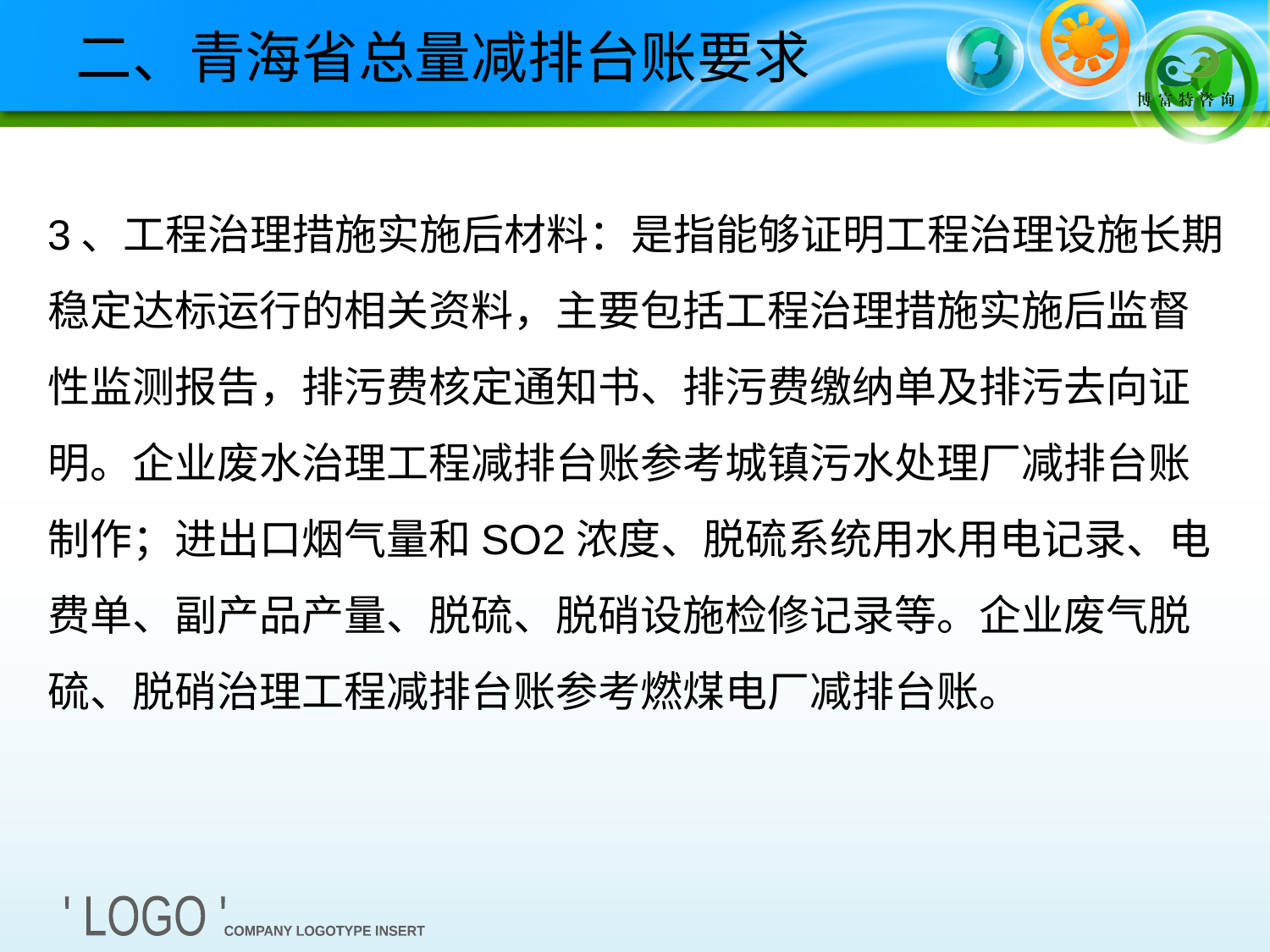

二、青海省总量减排台账要求
3、工程治理措施实施后材料：是指能够证明工程治理设施长期稳定达标运行的相关资料，主要包括工程治理措施实施后监督性监测报告，排污费核定通知书、排污费缴纳单及排污去向证明。企业废水治理工程减排台账参考城镇污水处理厂减排台账制作；进出口烟气量和SO2浓度、脱硫系统用水用电记录、电费单、副产品产量、脱硫、脱硝设施检修记录等。企业废气脱硫、脱硝治理工程减排台账参考燃煤电厂减排台账。